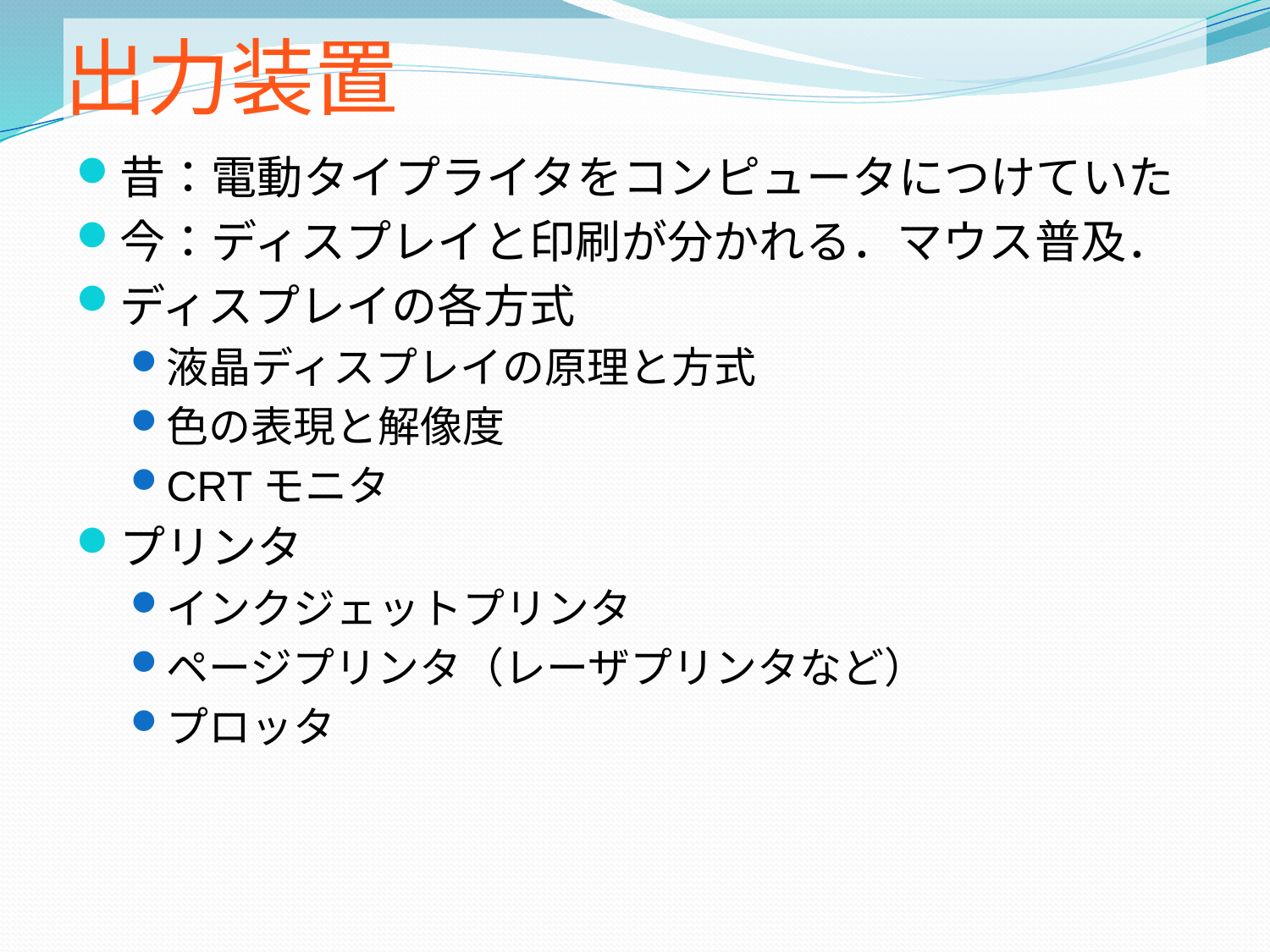

# 出力装置
昔：電動タイプライタをコンピュータにつけていた
今：ディスプレイと印刷が分かれる．マウス普及．
ディスプレイの各方式
液晶ディスプレイの原理と方式
色の表現と解像度
CRTモニタ
プリンタ
インクジェットプリンタ
ページプリンタ（レーザプリンタなど）
プロッタ